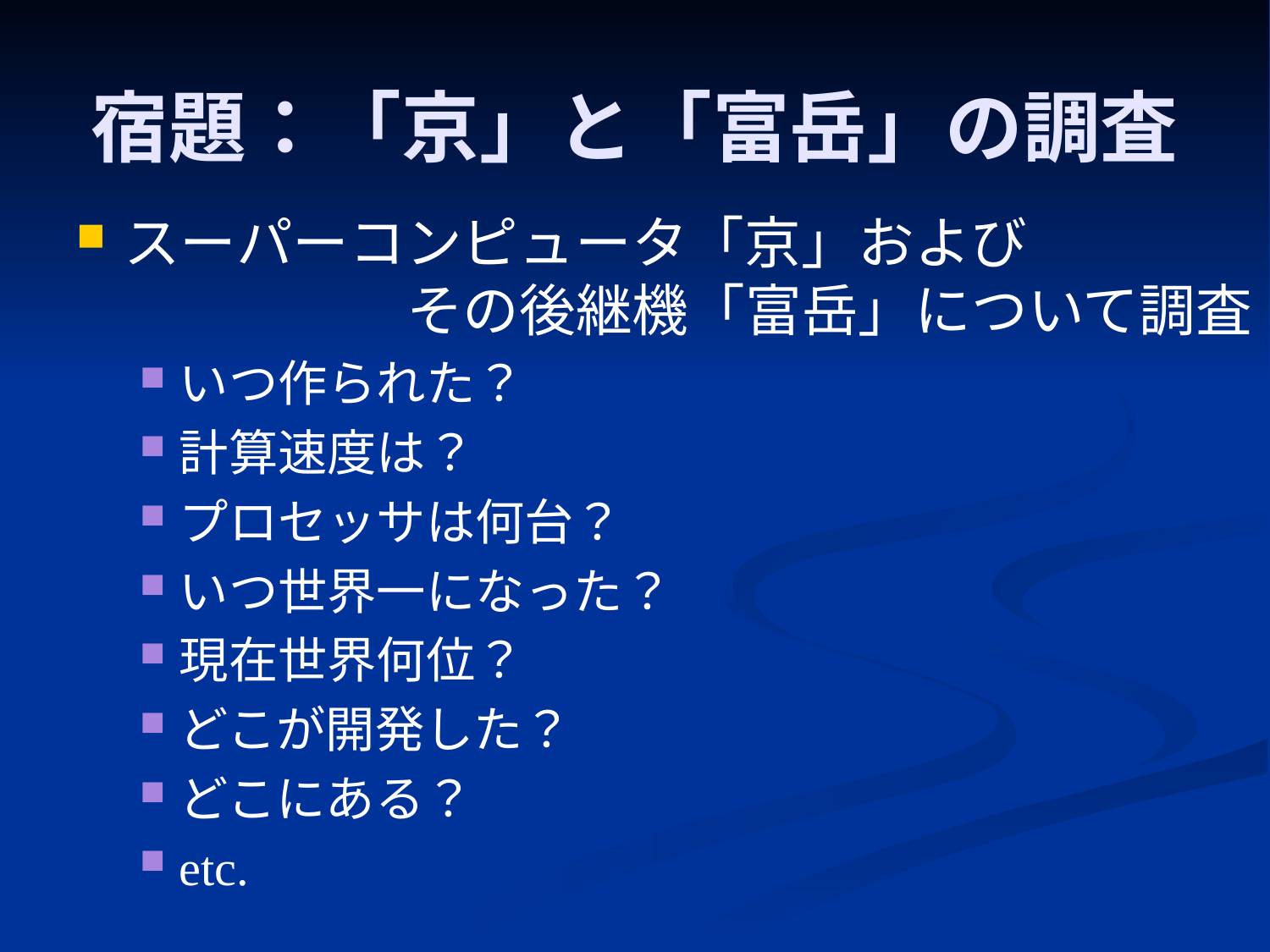

# 宿題：「京」と「富岳」の調査
スーパーコンピュータ「京」および　　　　　　　　　その後継機「富岳」について調査
いつ作られた？
計算速度は？
プロセッサは何台？
いつ世界一になった？
現在世界何位？
どこが開発した？
どこにある？
etc.